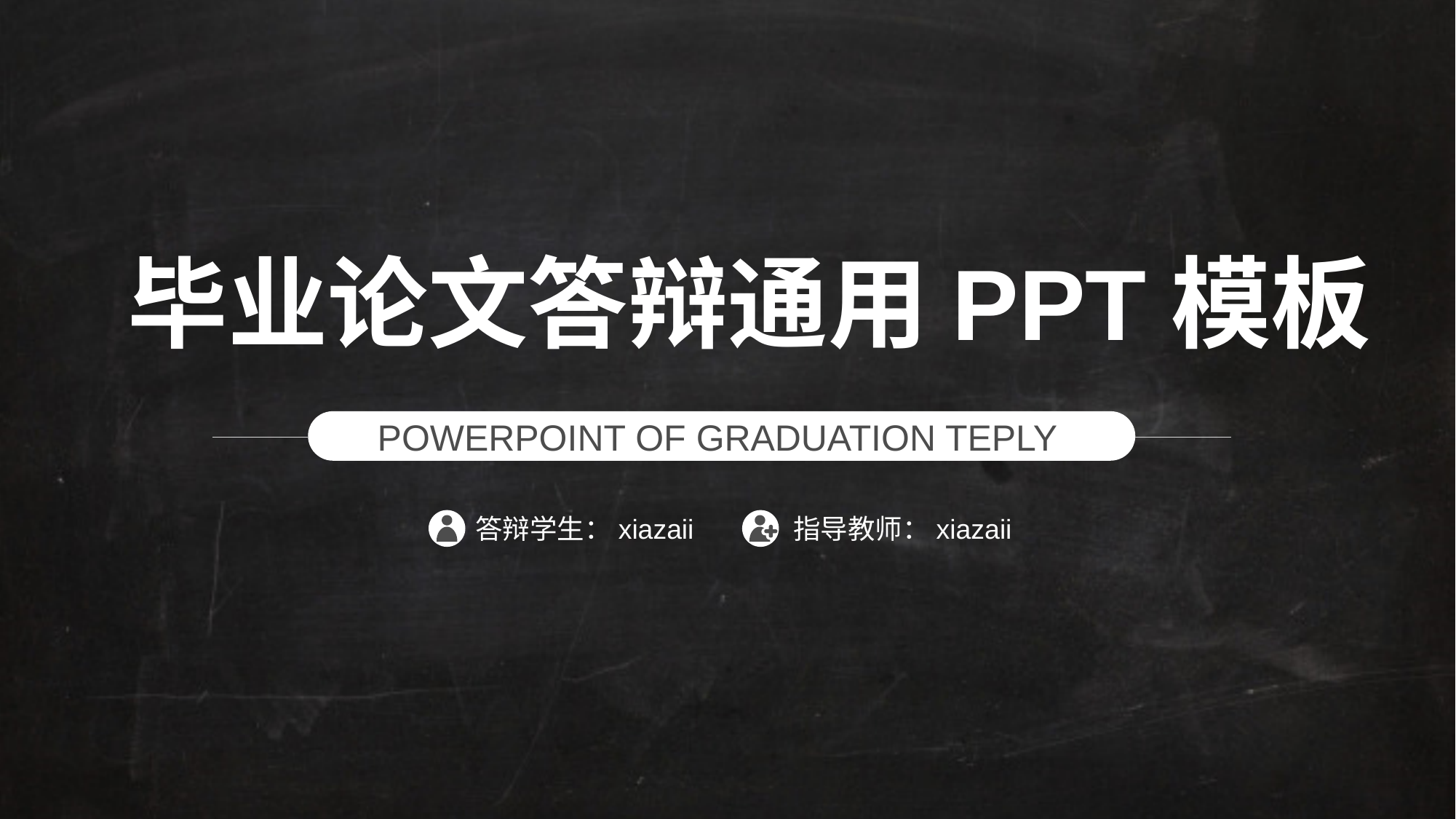

毕业论文答辩通用PPT模板
POWERPOINT OF GRADUATION TEPLY

答辩学生：xiazaii
指导教师：xiazaii